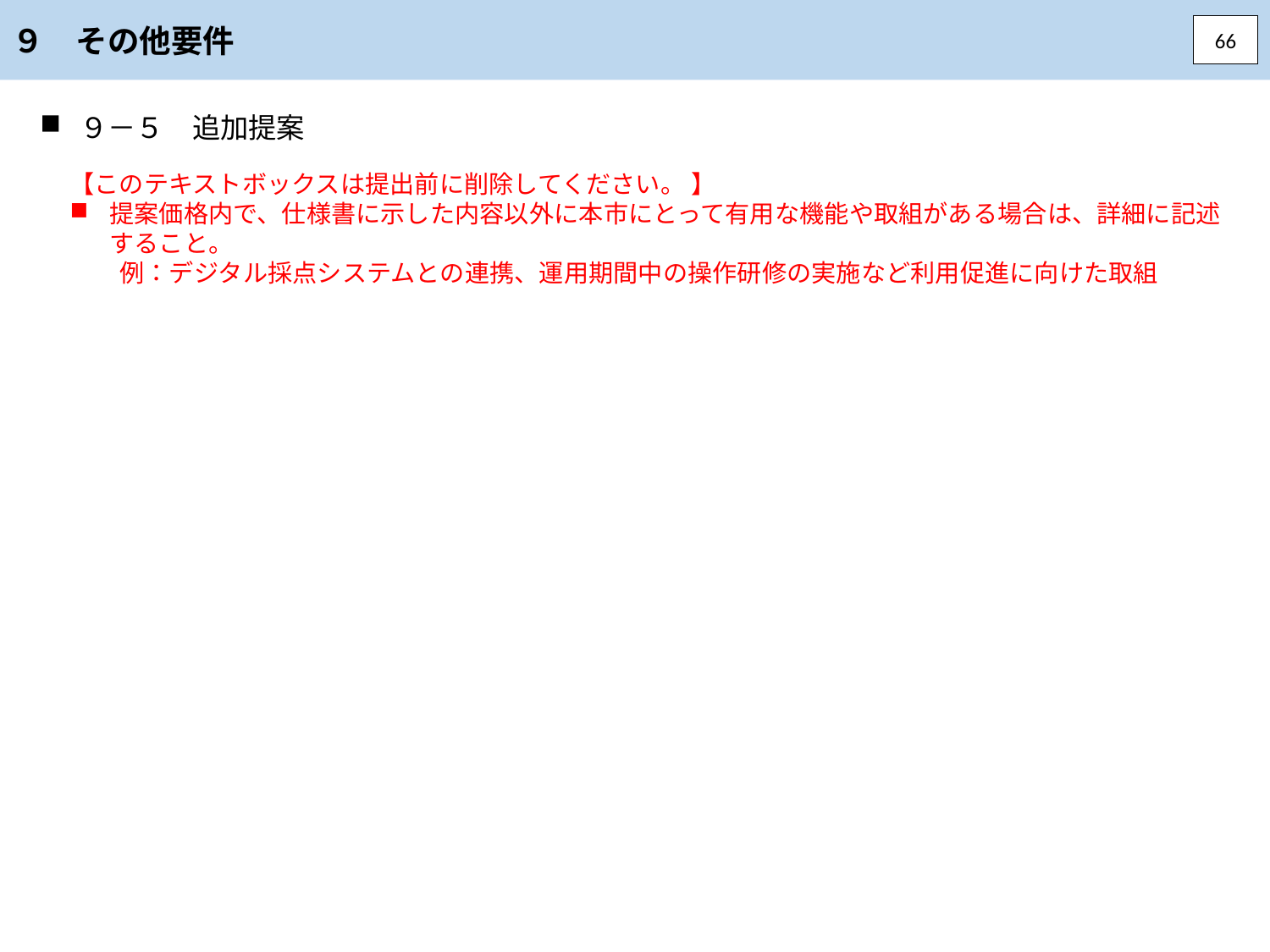

９　その他要件
66
９－５　追加提案
【このテキストボックスは提出前に削除してください。 】
提案価格内で、仕様書に示した内容以外に本市にとって有用な機能や取組がある場合は、詳細に記述すること。
        例：デジタル採点システムとの連携、運用期間中の操作研修の実施など利用促進に向けた取組